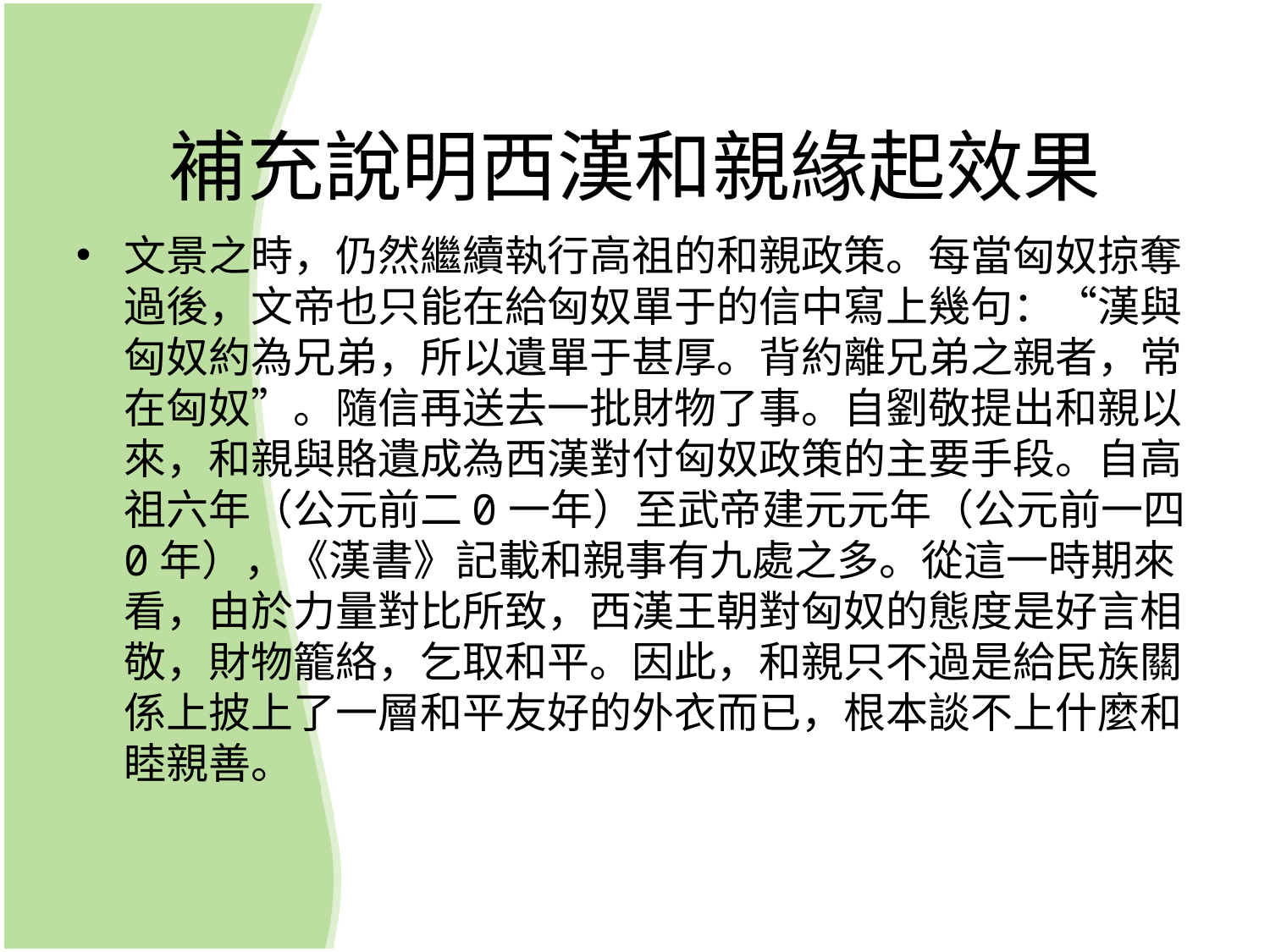

# 補充說明西漢和親緣起效果
文景之時，仍然繼續執行高祖的和親政策。每當匈奴掠奪過後，文帝也只能在給匈奴單于的信中寫上幾句：“漢與匈奴約為兄弟，所以遺單于甚厚。背約離兄弟之親者，常在匈奴”。隨信再送去一批財物了事。自劉敬提出和親以來，和親與賂遺成為西漢對付匈奴政策的主要手段。自高祖六年（公元前二0一年）至武帝建元元年（公元前一四0年），《漢書》記載和親事有九處之多。從這一時期來看，由於力量對比所致，西漢王朝對匈奴的態度是好言相敬，財物籠絡，乞取和平。因此，和親只不過是給民族關係上披上了一層和平友好的外衣而已，根本談不上什麼和睦親善。